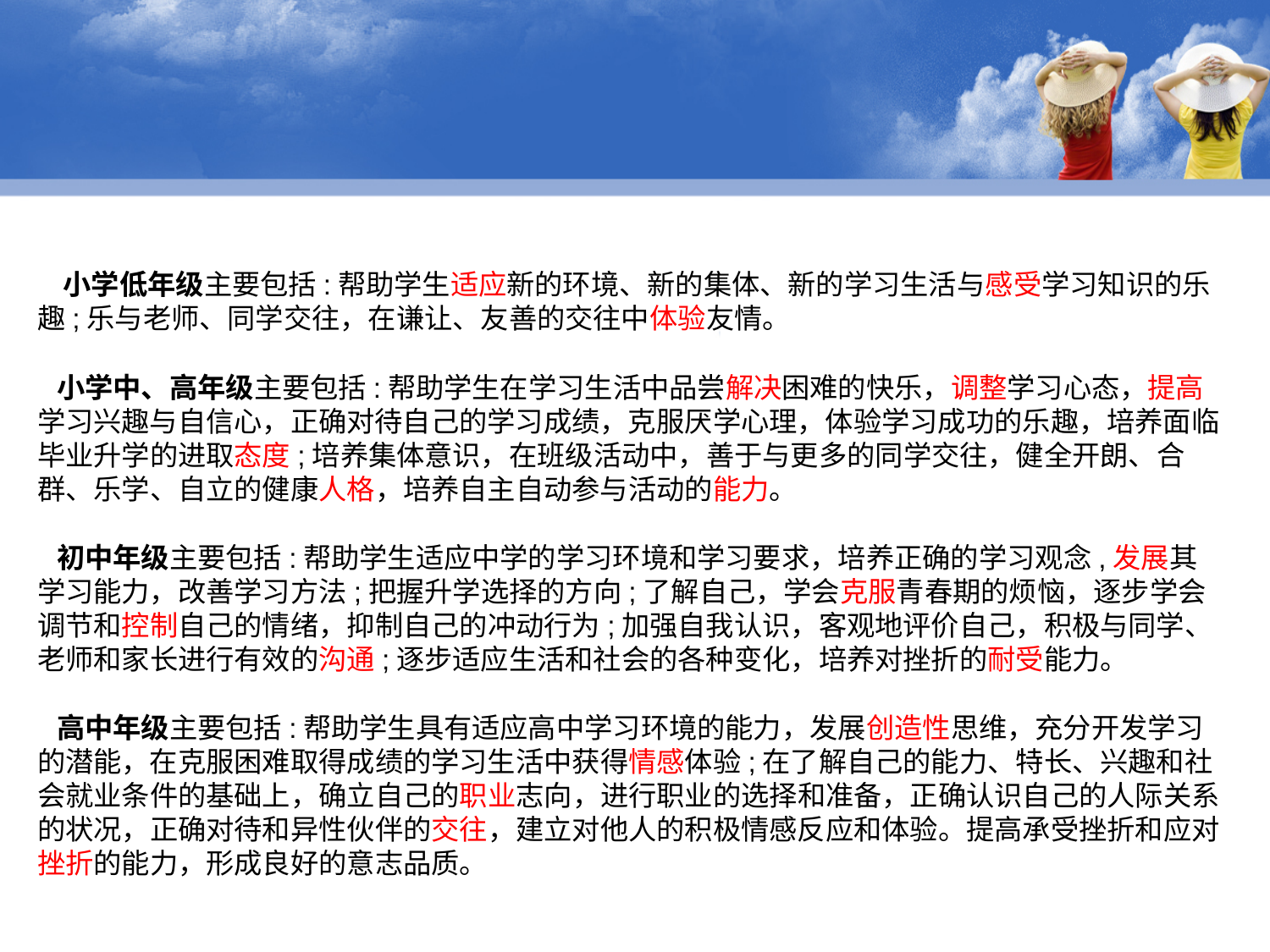

小学低年级主要包括:帮助学生适应新的环境、新的集体、新的学习生活与感受学习知识的乐趣;乐与老师、同学交往，在谦让、友善的交往中体验友情。

  小学中、高年级主要包括:帮助学生在学习生活中品尝解决困难的快乐，调整学习心态，提高学习兴趣与自信心，正确对待自己的学习成绩，克服厌学心理，体验学习成功的乐趣，培养面临毕业升学的进取态度;培养集体意识，在班级活动中，善于与更多的同学交往，健全开朗、合群、乐学、自立的健康人格，培养自主自动参与活动的能力。

  初中年级主要包括:帮助学生适应中学的学习环境和学习要求，培养正确的学习观念,发展其学习能力，改善学习方法;把握升学选择的方向;了解自己，学会克服青春期的烦恼，逐步学会调节和控制自己的情绪，抑制自己的冲动行为;加强自我认识，客观地评价自己，积极与同学、老师和家长进行有效的沟通;逐步适应生活和社会的各种变化，培养对挫折的耐受能力。

  高中年级主要包括:帮助学生具有适应高中学习环境的能力，发展创造性思维，充分开发学习的潜能，在克服困难取得成绩的学习生活中获得情感体验;在了解自己的能力、特长、兴趣和社会就业条件的基础上，确立自己的职业志向，进行职业的选择和准备，正确认识自己的人际关系的状况，正确对待和异性伙伴的交往，建立对他人的积极情感反应和体验。提高承受挫折和应对挫折的能力，形成良好的意志品质。